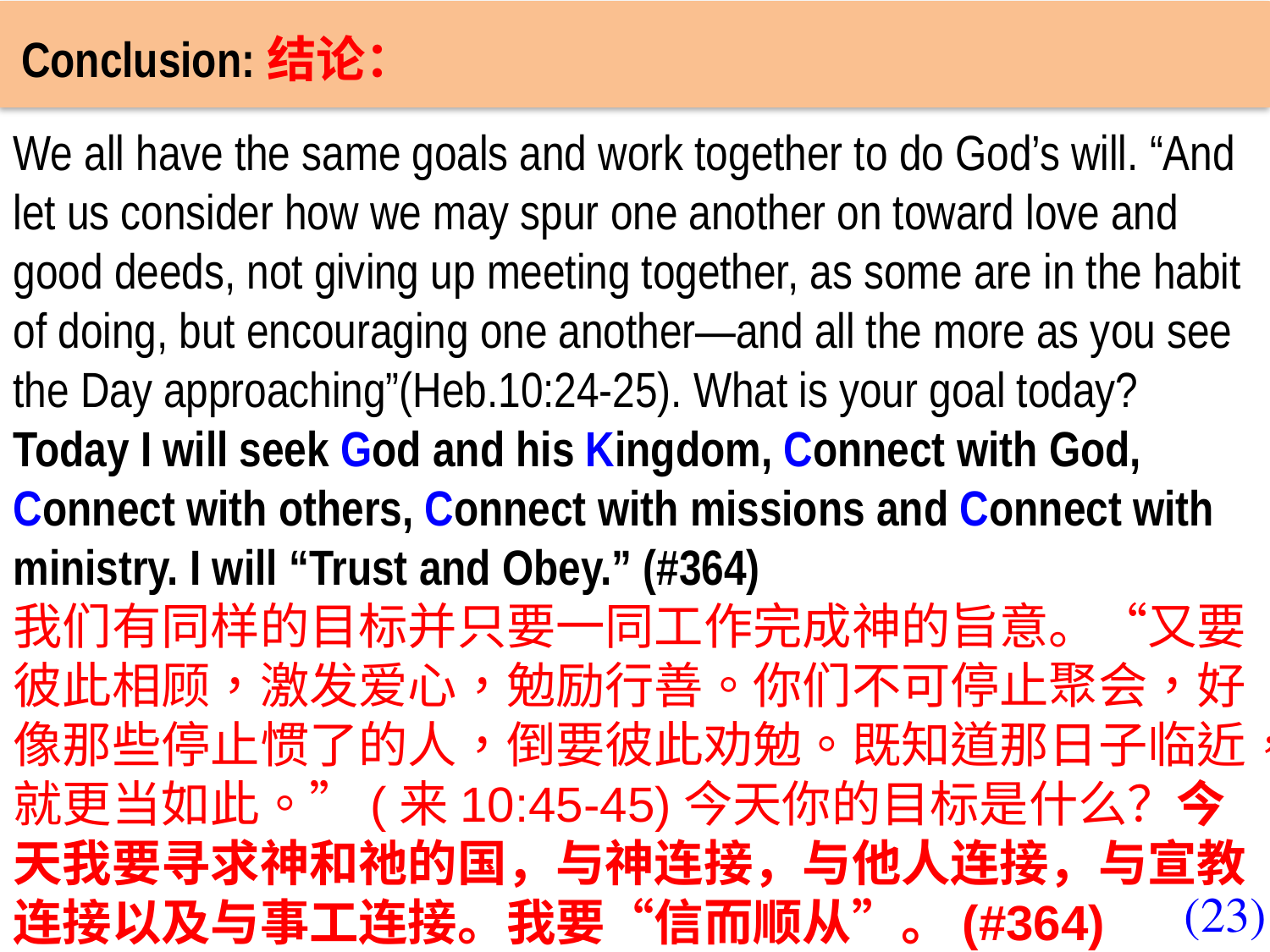

Conclusion:结论：
We all have the same goals and work together to do God’s will. “And let us consider how we may spur one another on toward love and good deeds, not giving up meeting together, as some are in the habit of doing, but encouraging one another—and all the more as you see the Day approaching”(Heb.10:24-25). What is your goal today? Today I will seek God and his Kingdom, Connect with God, Connect with others, Connect with missions and Connect with ministry. I will “Trust and Obey.” (#364)
我们有同样的目标并只要一同工作完成神的旨意。“又要彼此相顾，激发爱心，勉励行善。你们不可停止聚会，好像那些停止惯了的人，倒要彼此劝勉。既知道那日子临近，就更当如此。”(来10:45-45)今天你的目标是什么？今天我要寻求神和祂的国，与神连接，与他人连接，与宣教连接以及与事工连接。我要“信而顺从”。(#364)
(23)